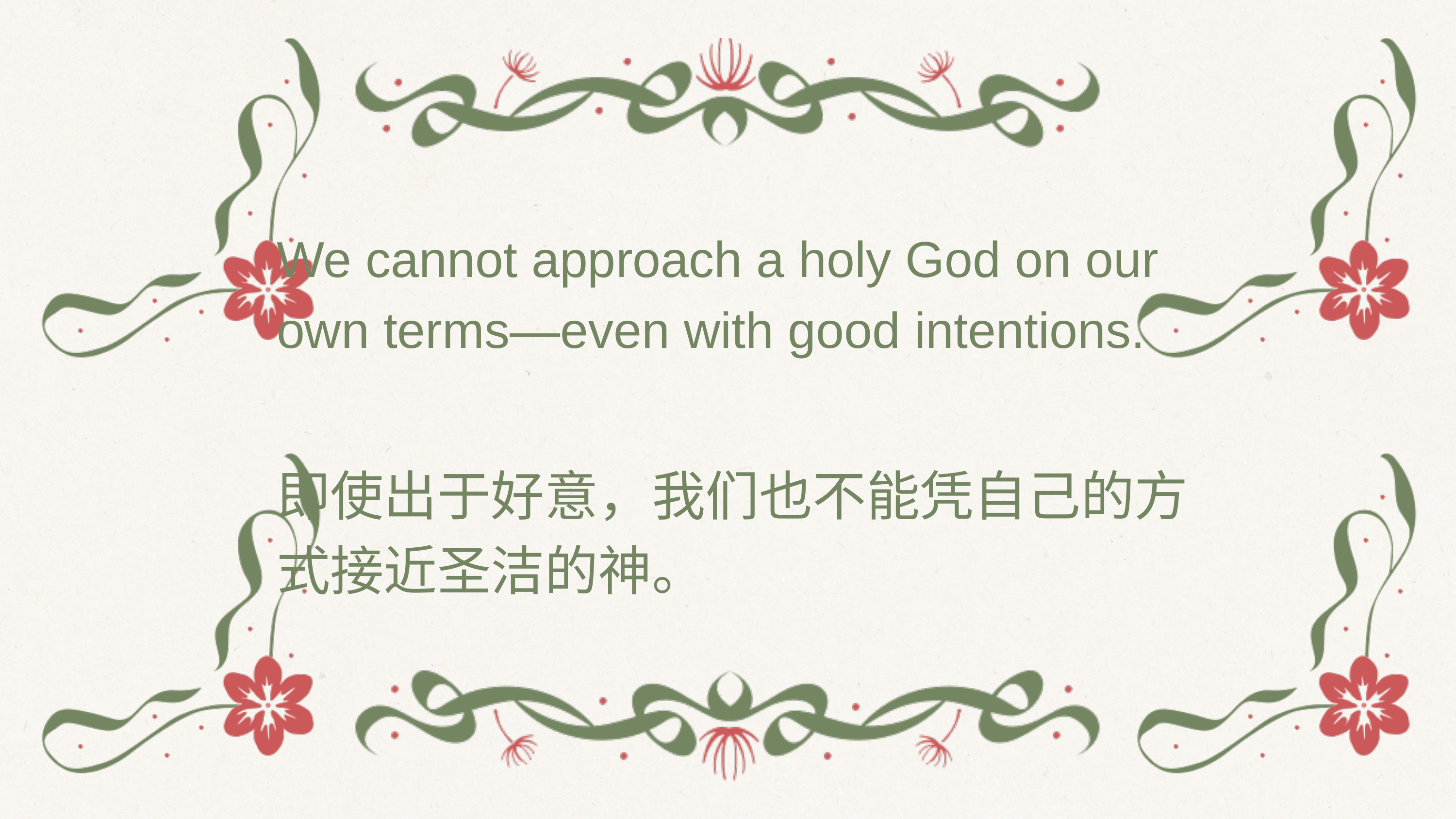

We cannot approach a holy God on our own terms—even with good intentions.
即使出于好意，我们也不能凭自己的方式接近圣洁的神。